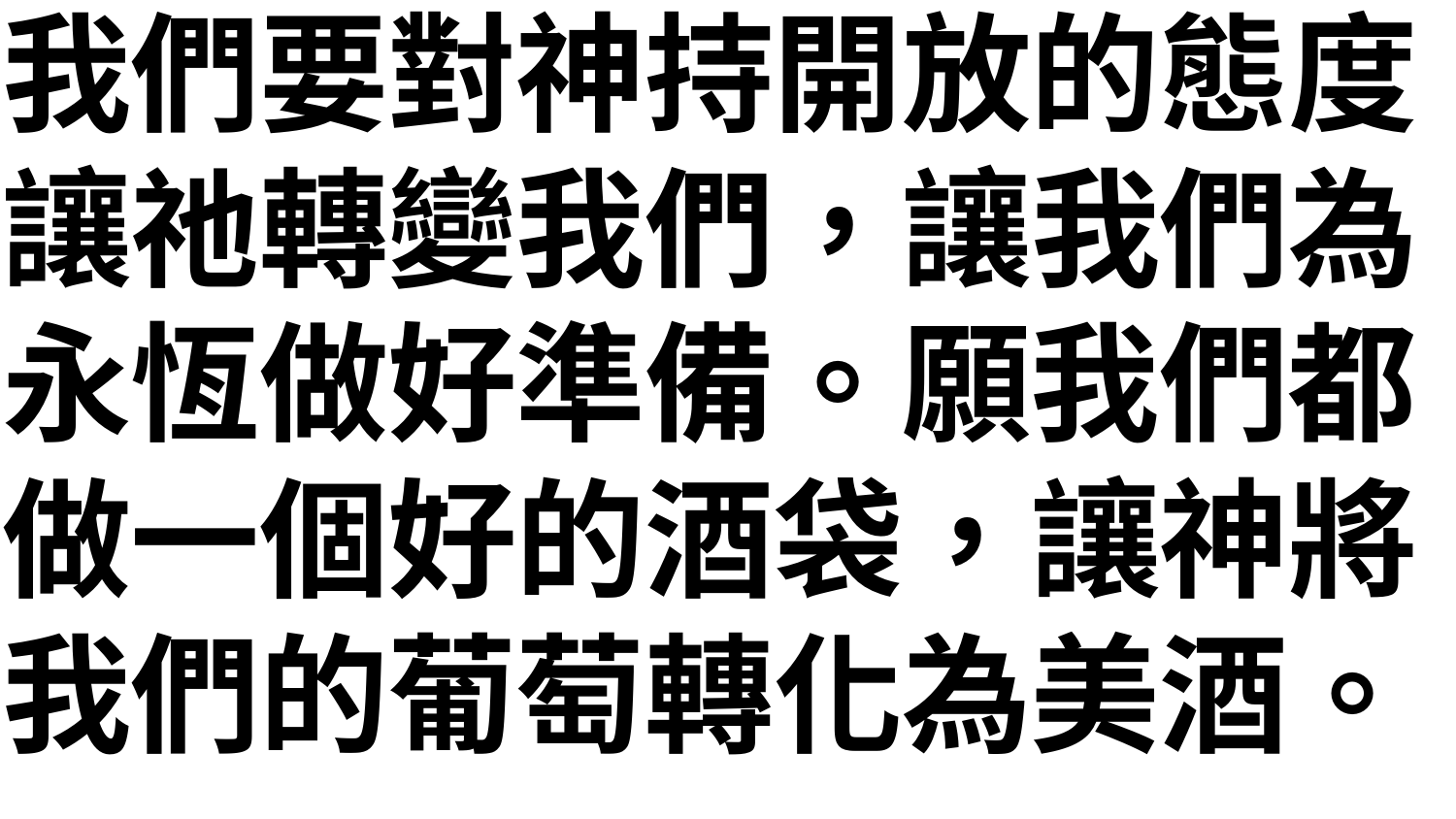

我們要對神持開放的態度,讓祂轉變我們，讓我們為永恆做好準備。願我們都做一個好的酒袋，讓神將我們的葡萄轉化為美酒。